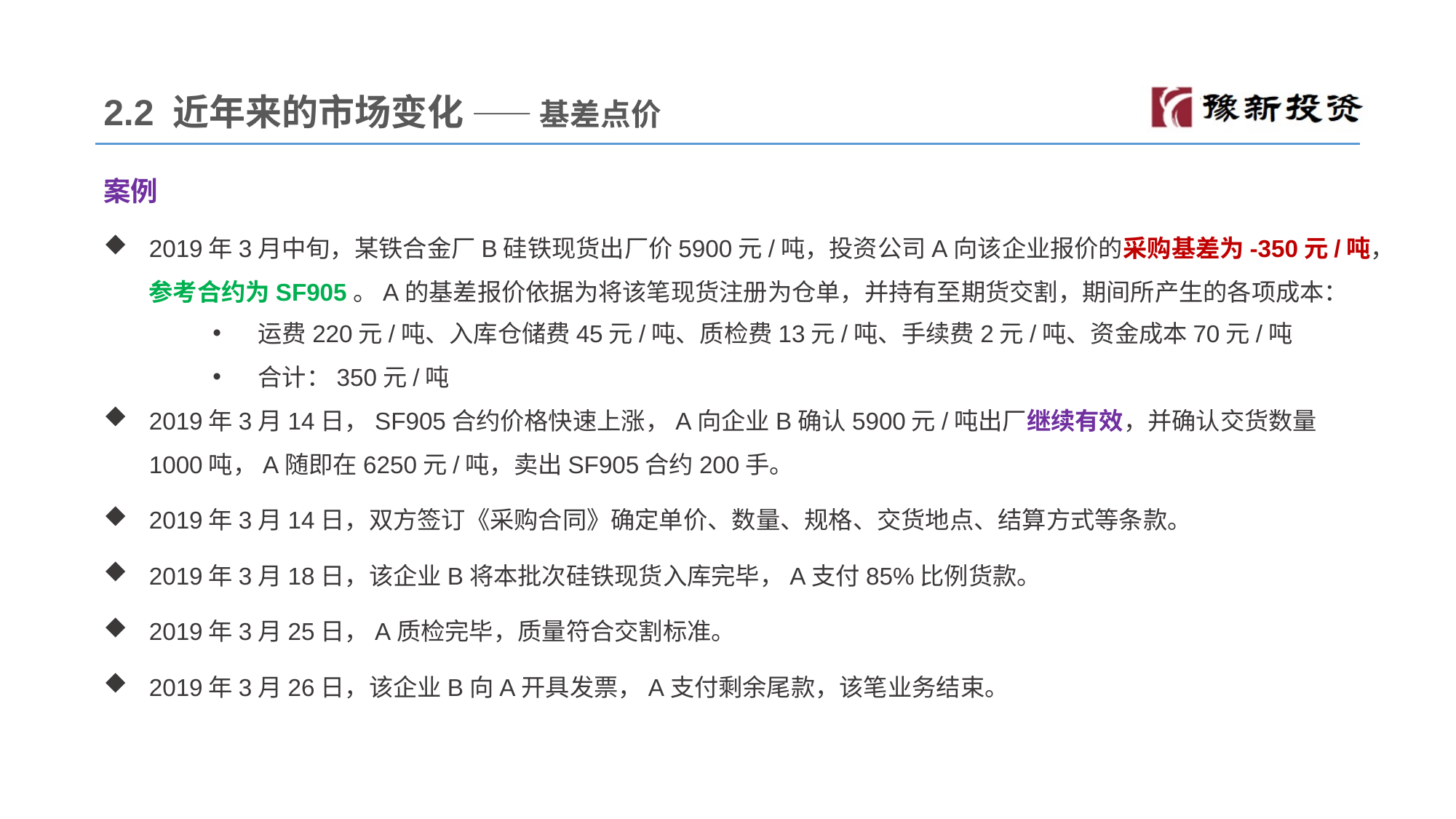

2.2 近年来的市场变化 —— 基差点价
案例
2019年3月中旬，某铁合金厂B硅铁现货出厂价5900元/吨，投资公司A向该企业报价的采购基差为-350元/吨，参考合约为SF905。A的基差报价依据为将该笔现货注册为仓单，并持有至期货交割，期间所产生的各项成本：
运费220元/吨、入库仓储费45元/吨、质检费13元/吨、手续费2元/吨、资金成本70元/吨
合计：350元/吨
2019年3月14日，SF905合约价格快速上涨，A向企业B确认5900元/吨出厂继续有效，并确认交货数量1000吨，A随即在6250元/吨，卖出SF905合约200手。
2019年3月14日，双方签订《采购合同》确定单价、数量、规格、交货地点、结算方式等条款。
2019年3月18日，该企业B将本批次硅铁现货入库完毕，A支付85%比例货款。
2019年3月25日，A质检完毕，质量符合交割标准。
2019年3月26日，该企业B向A开具发票，A支付剩余尾款，该笔业务结束。